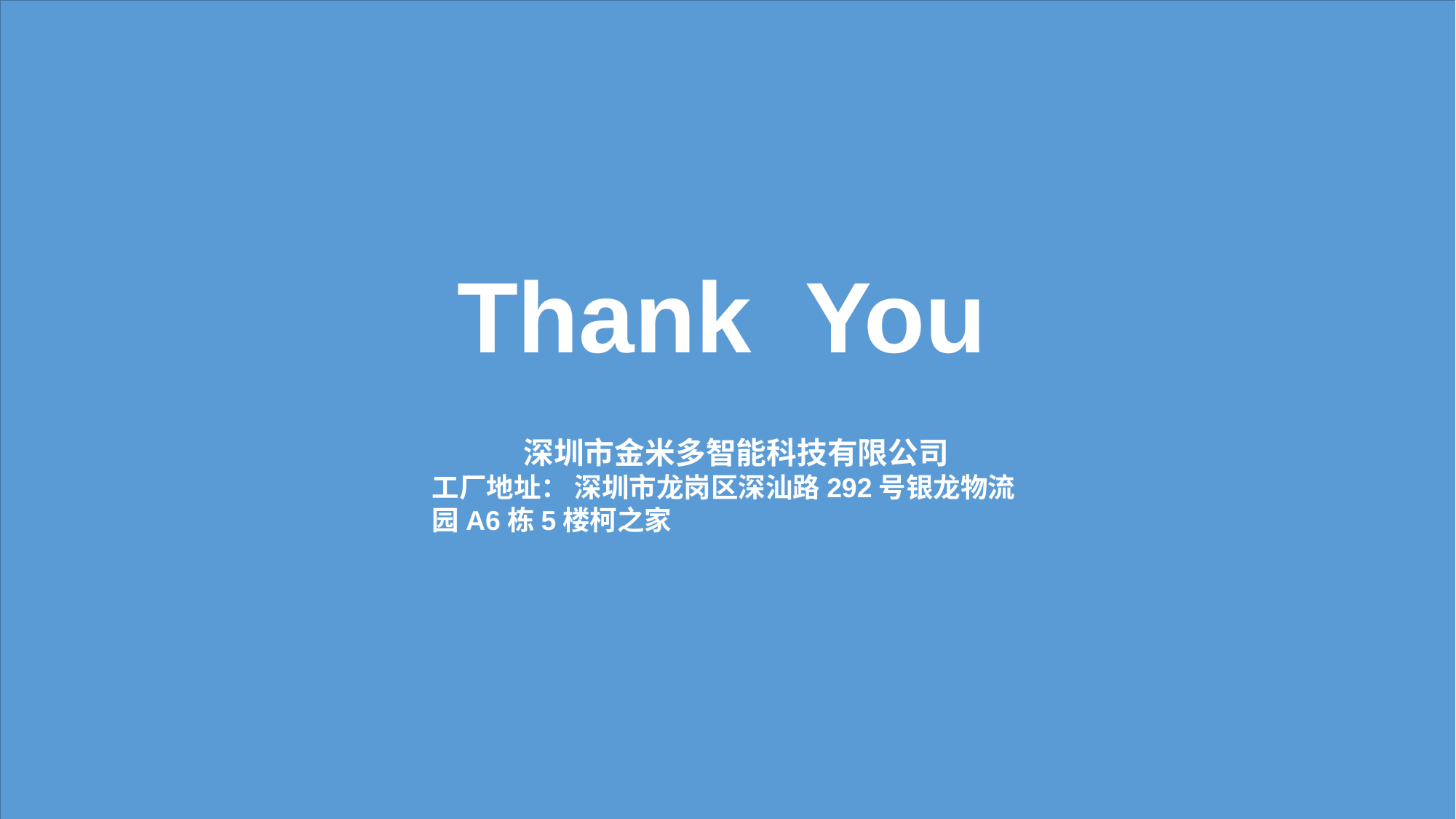

Thank  You
深圳市金米多智能科技有限公司
工厂地址： 深圳市龙岗区深汕路292号银龙物流园A6栋5楼柯之家